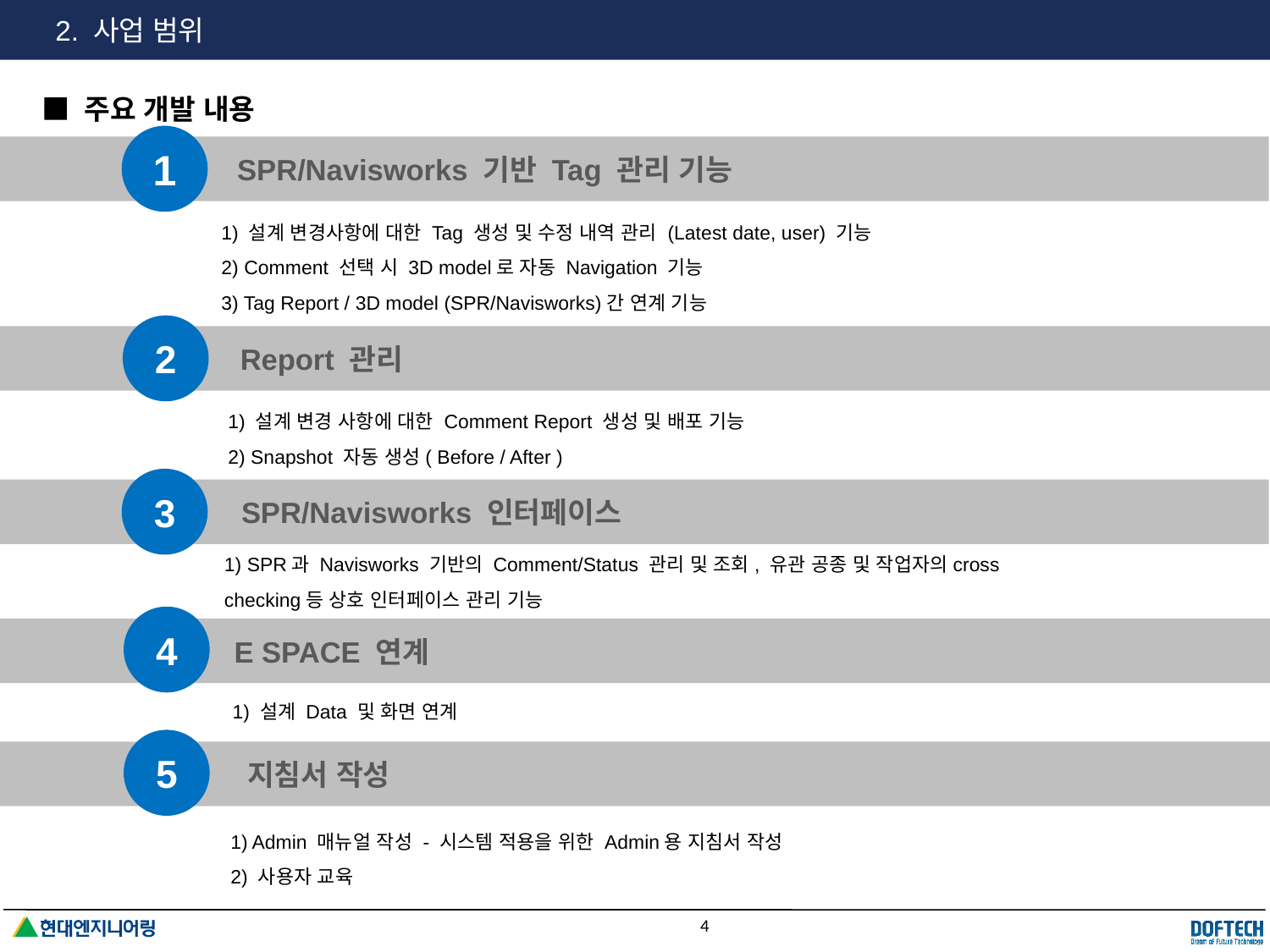

# 2. 사업 범위
■ 주요 개발 내용
1

SPR/Navisworks 기반 Tag 관리 기능
1) 설계 변경사항에 대한 Tag 생성 및 수정 내역 관리 (Latest date, user) 기능
2) Comment 선택 시 3D model로 자동 Navigation 기능
3) Tag Report / 3D model (SPR/Navisworks)간 연계 기능
2

Report 관리
1) 설계 변경 사항에 대한 Comment Report 생성 및 배포 기능
2) Snapshot 자동 생성( Before / After )
3

SPR/Navisworks 인터페이스
1) SPR과 Navisworks 기반의 Comment/Status 관리 및 조회, 유관 공종 및 작업자의cross
checking등 상호 인터페이스 관리 기능
4

E SPACE 연계
1) 설계 Data 및 화면 연계
5

지침서 작성
1) Admin 매뉴얼 작성 - 시스템 적용을 위한 Admin용 지침서 작성
2) 사용자 교육